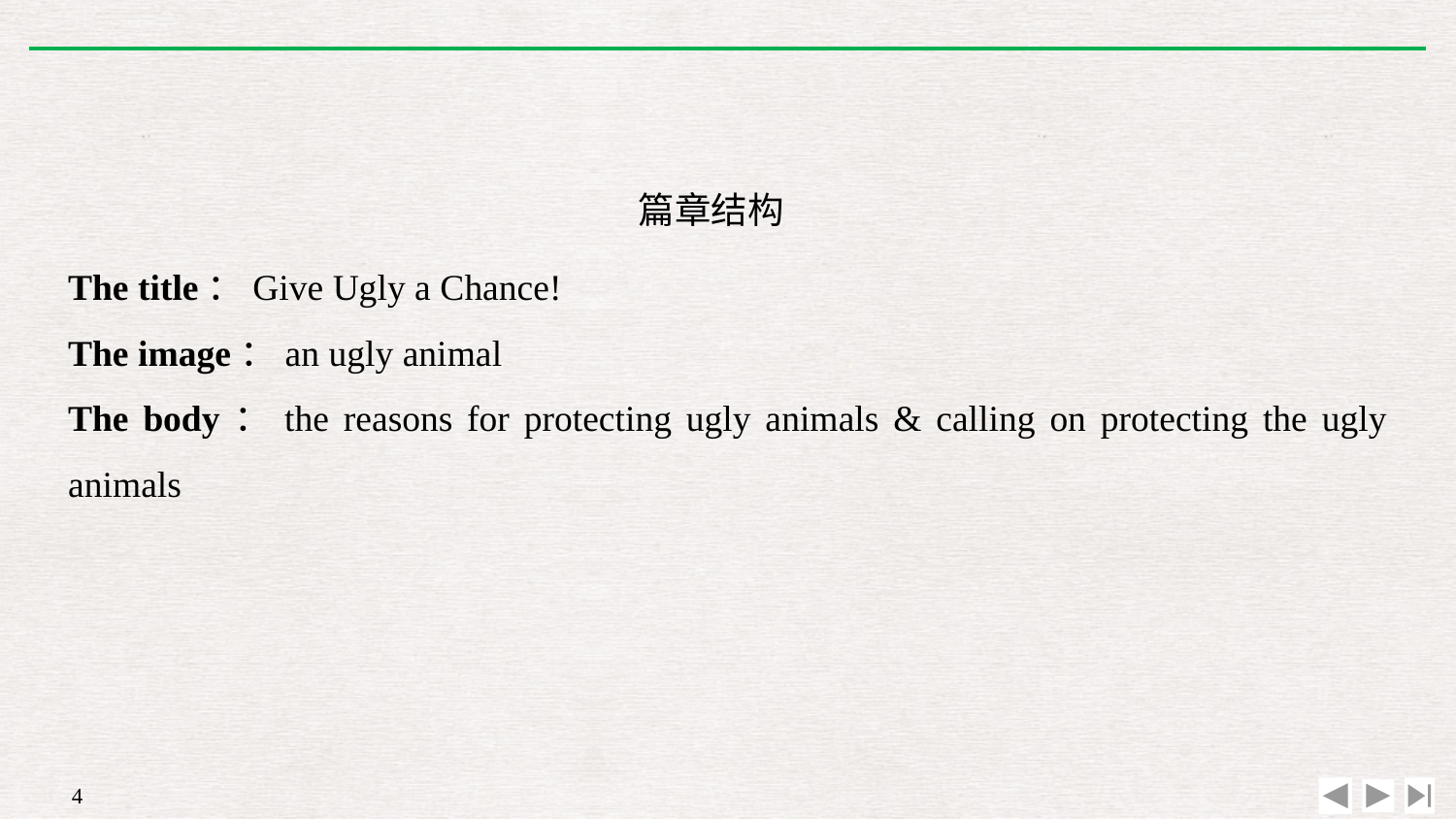

篇章结构
The title：Give Ugly a Chance!
The image：an ugly animal
The body：the reasons for protecting ugly animals & calling on protecting the ugly animals